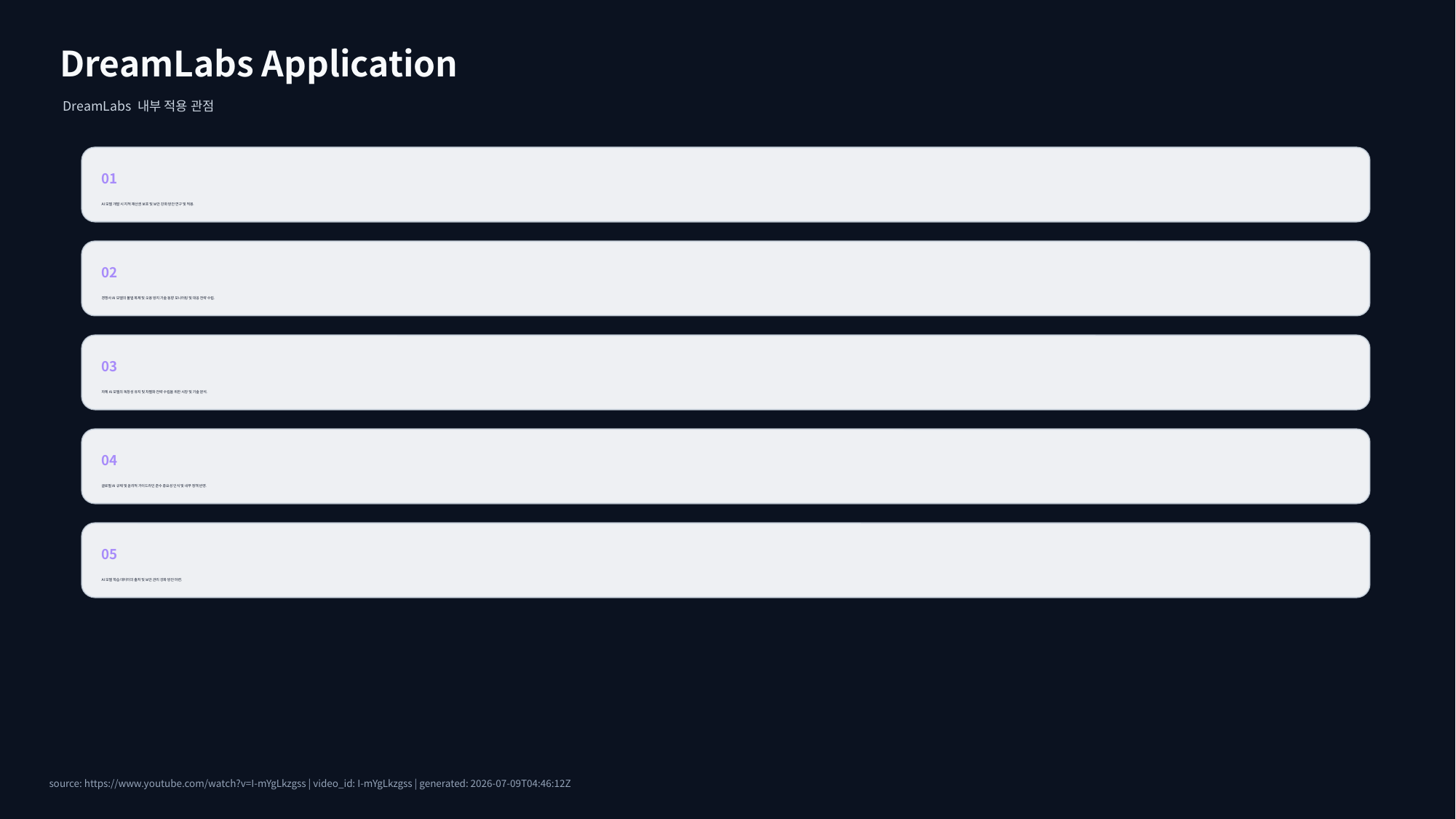

DreamLabs Application
DreamLabs 내부 적용 관점

01
AI 모델 개발 시 지적 재산권 보호 및 보안 강화 방안 연구 및 적용.

02
경쟁사 AI 모델의 불법 복제 및 오용 방지 기술 동향 모니터링 및 대응 전략 수립.

03
자체 AI 모델의 독창성 유지 및 차별화 전략 수립을 위한 시장 및 기술 분석.

04
글로벌 AI 규제 및 윤리적 가이드라인 준수 중요성 인식 및 내부 정책 반영.

05
AI 모델 학습 데이터의 출처 및 보안 관리 강화 방안 마련.
source: https://www.youtube.com/watch?v=I-mYgLkzgss | video_id: I-mYgLkzgss | generated: 2026-07-09T04:46:12Z